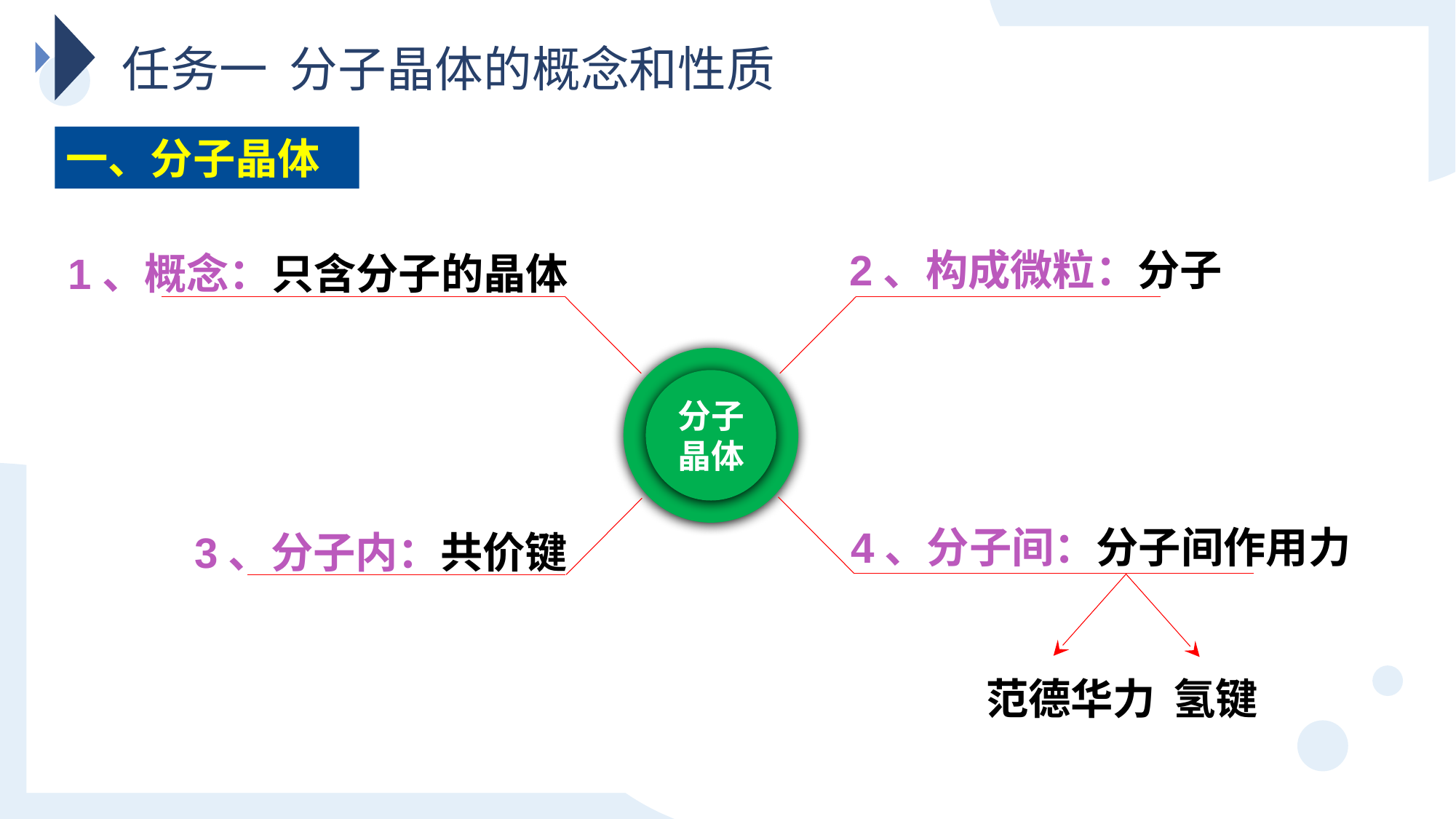

任务一  分子晶体的概念和性质

一、分子晶体
2、构成微粒：分子
1、概念：只含分子的晶体

分子晶体
4、分子间：分子间作用力
3、分子内：共价键
范德华力
氢键